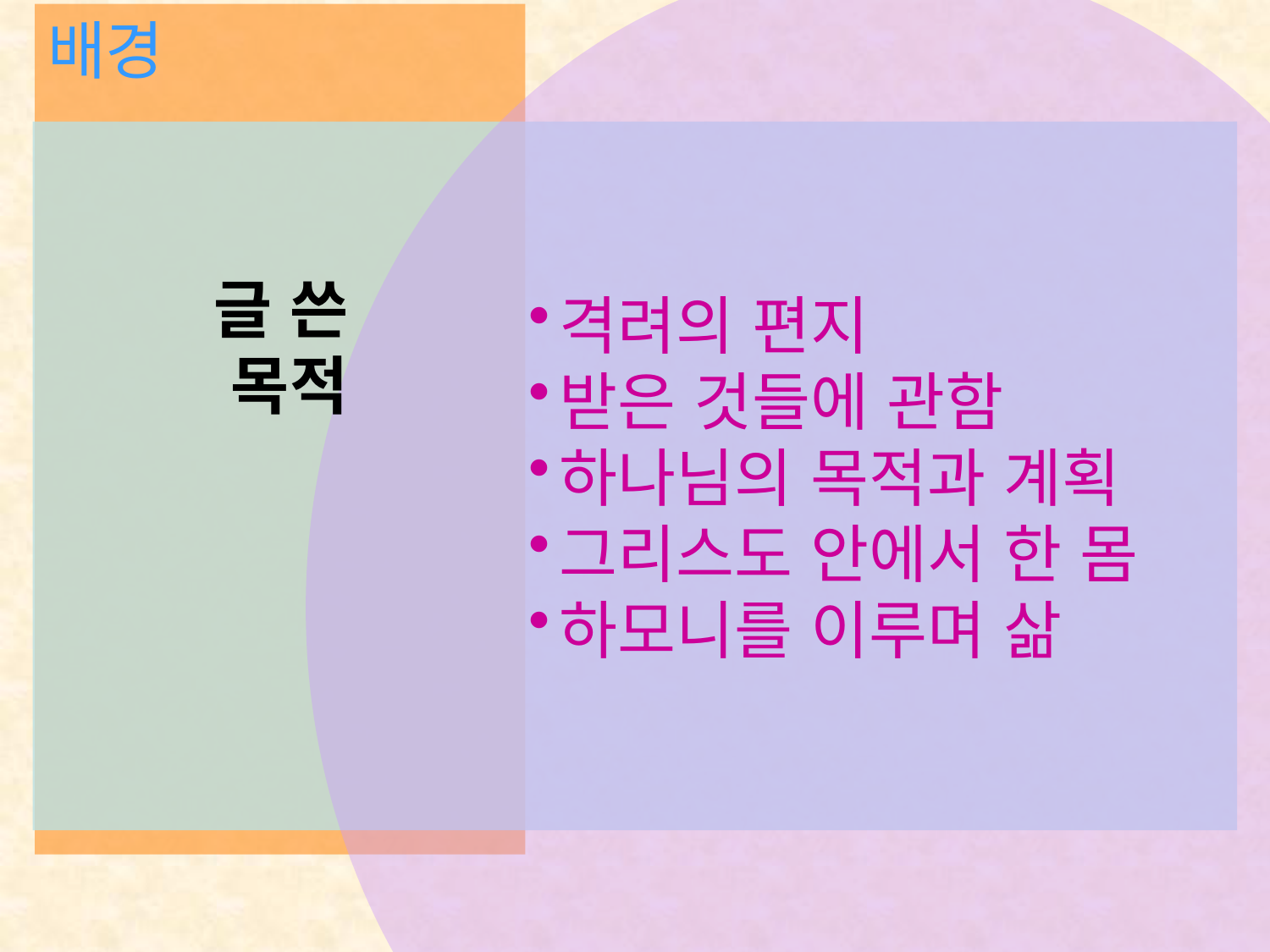

배경

# 글 쓴 목적
격려의 편지
받은 것들에 관함
하나님의 목적과 계획
그리스도 안에서 한 몸
하모니를 이루며 삶